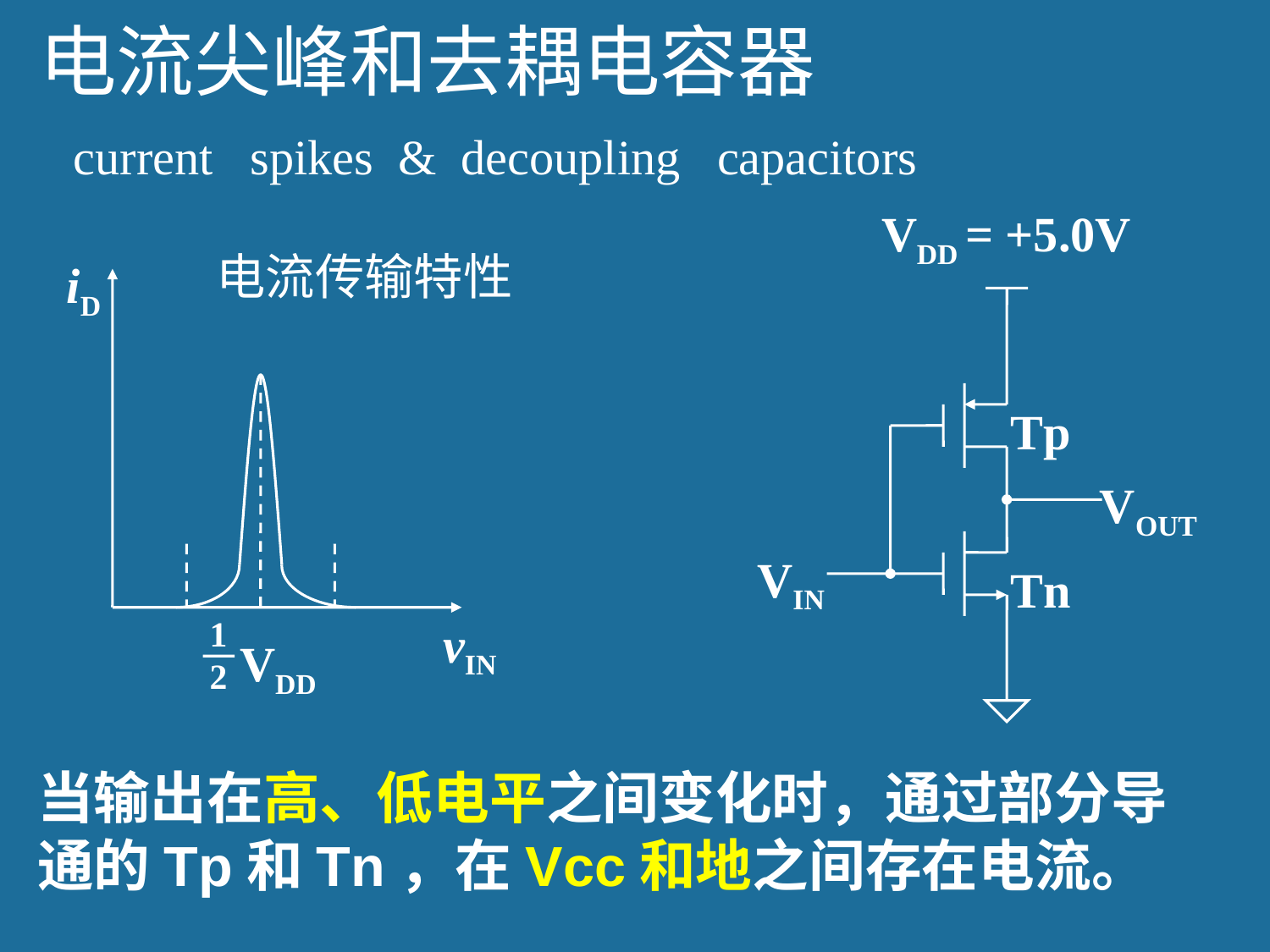

# 电流尖峰和去耦电容器
current   spikes  &  decoupling   capacitors
VDD = +5.0V

Tp

VOUT

VIN
Tn

电流传输特性
iD

1
2

VDD
vIN
当输出在高、低电平之间变化时，通过部分导通的Tp和Tn，在Vcc和地之间存在电流。
54